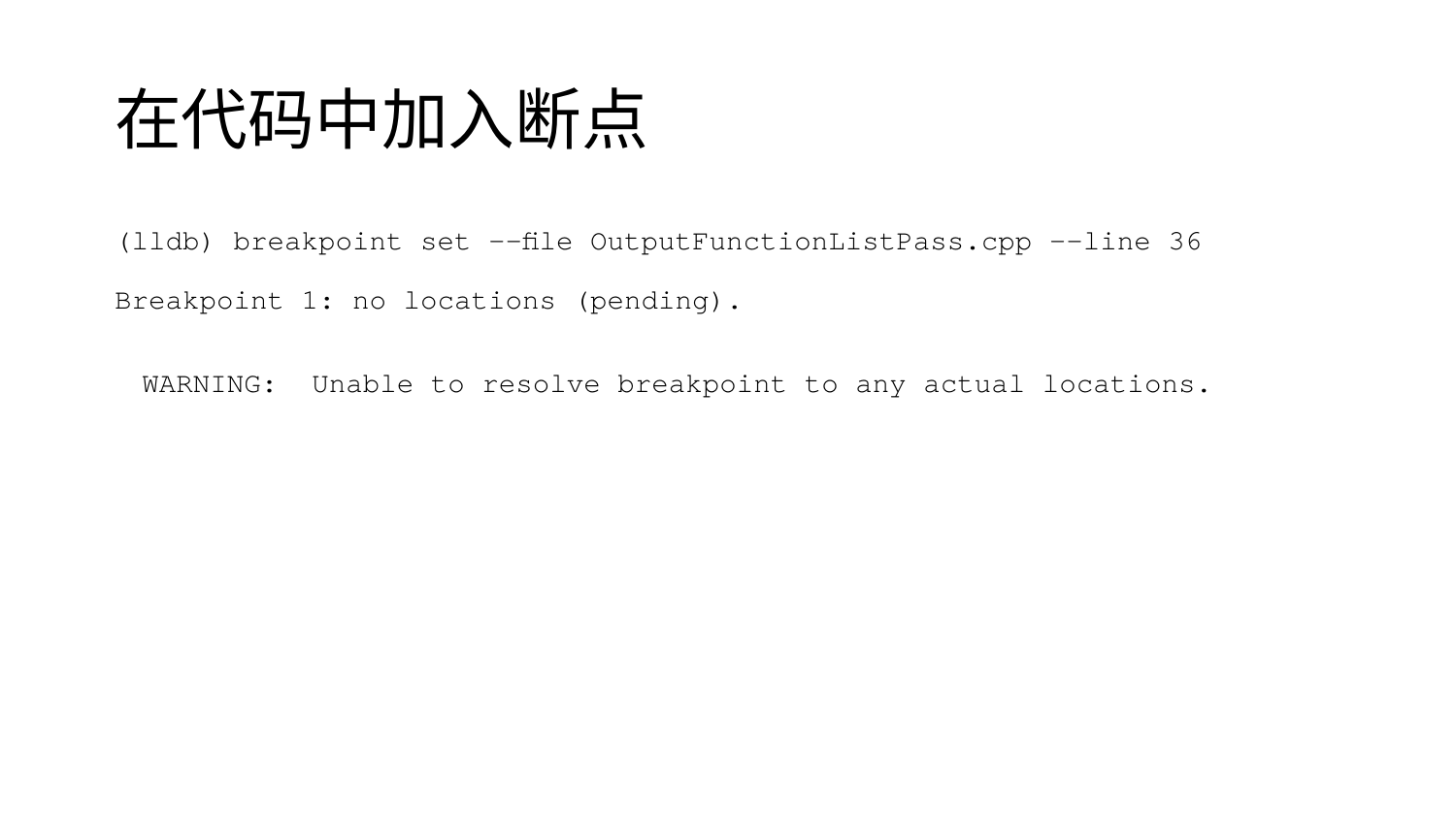

# 在代码中加入断点
(lldb) breakpoint set --file OutputFunctionListPass.cpp --line 36
Breakpoint 1: no locations (pending).
WARNING:  Unable to resolve breakpoint to any actual locations.